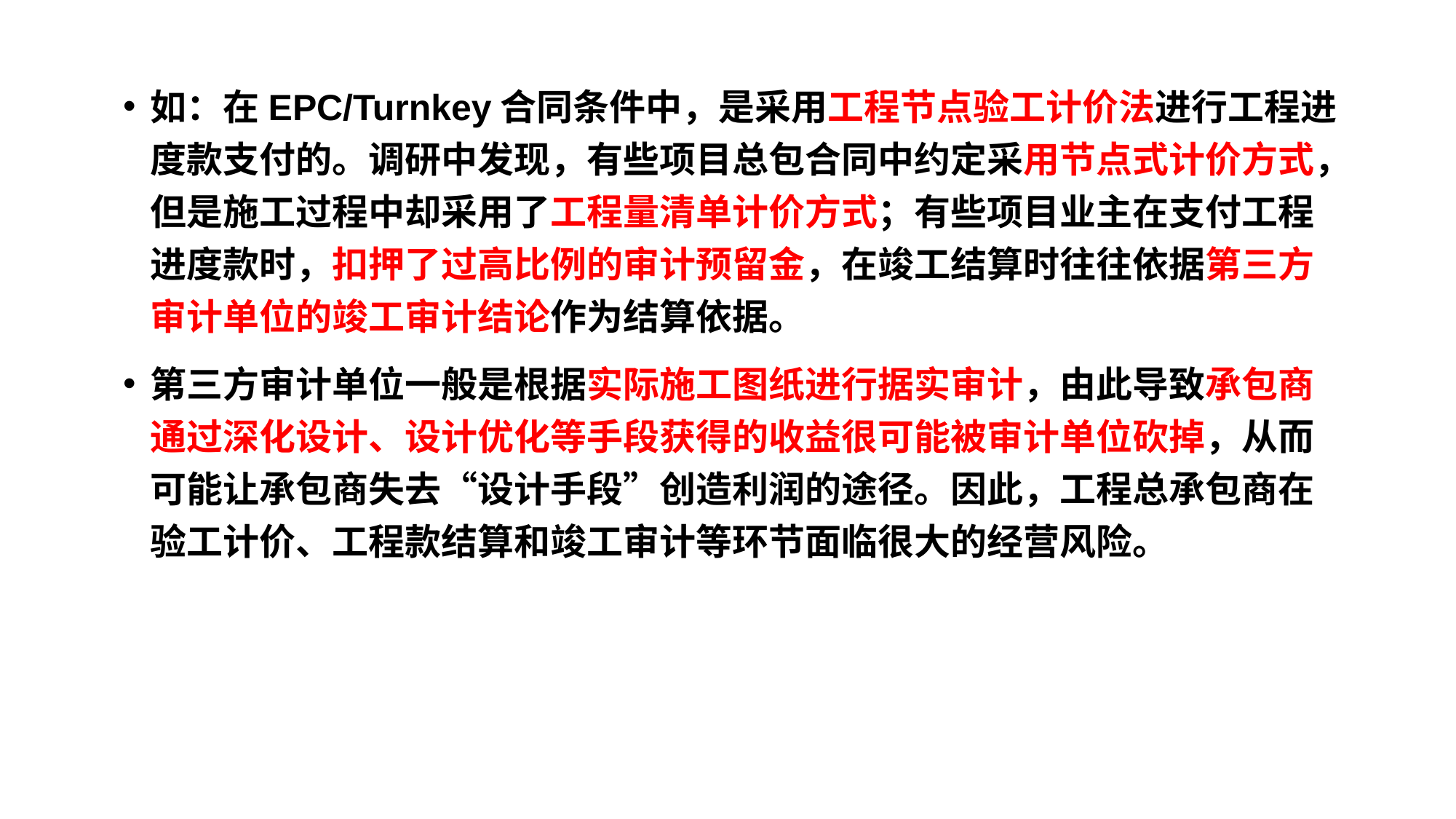

如：在EPC/Turnkey合同条件中，是采用工程节点验工计价法进行工程进度款支付的。调研中发现，有些项目总包合同中约定采用节点式计价方式，但是施工过程中却采用了工程量清单计价方式；有些项目业主在支付工程进度款时，扣押了过高比例的审计预留金，在竣工结算时往往依据第三方审计单位的竣工审计结论作为结算依据。
第三方审计单位一般是根据实际施工图纸进行据实审计，由此导致承包商通过深化设计、设计优化等手段获得的收益很可能被审计单位砍掉，从而可能让承包商失去“设计手段”创造利润的途径。因此，工程总承包商在验工计价、工程款结算和竣工审计等环节面临很大的经营风险。